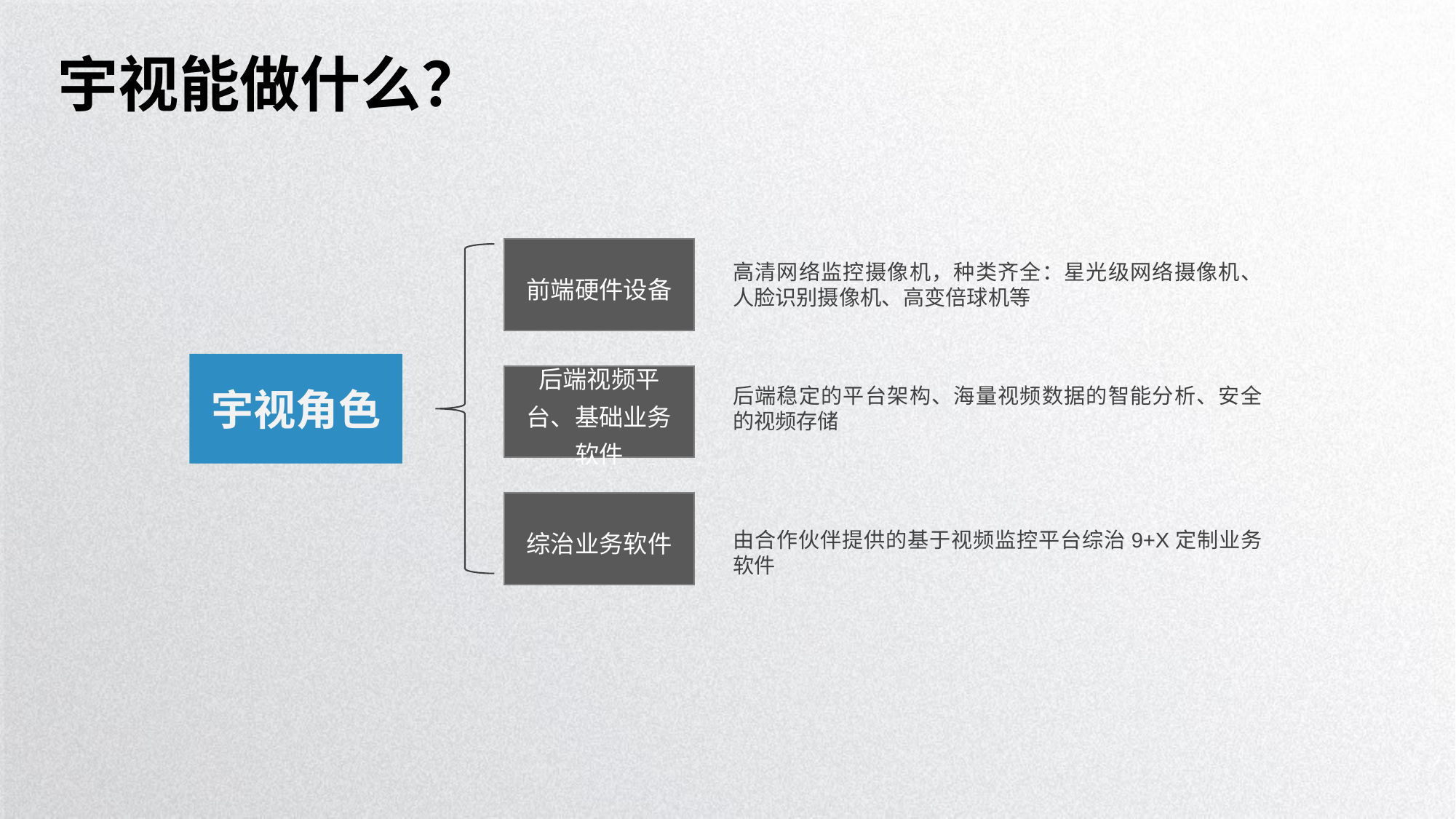

宇视能做什么？
前端硬件设备

高清网络监控摄像机，种类齐全：星光级网络摄像机、人脸识别摄像机、高变倍球机等
宇视角色
后端视频平台、基础业务软件
后端稳定的平台架构、海量视频数据的智能分析、安全的视频存储
综治业务软件
由合作伙伴提供的基于视频监控平台综治9+X定制业务软件